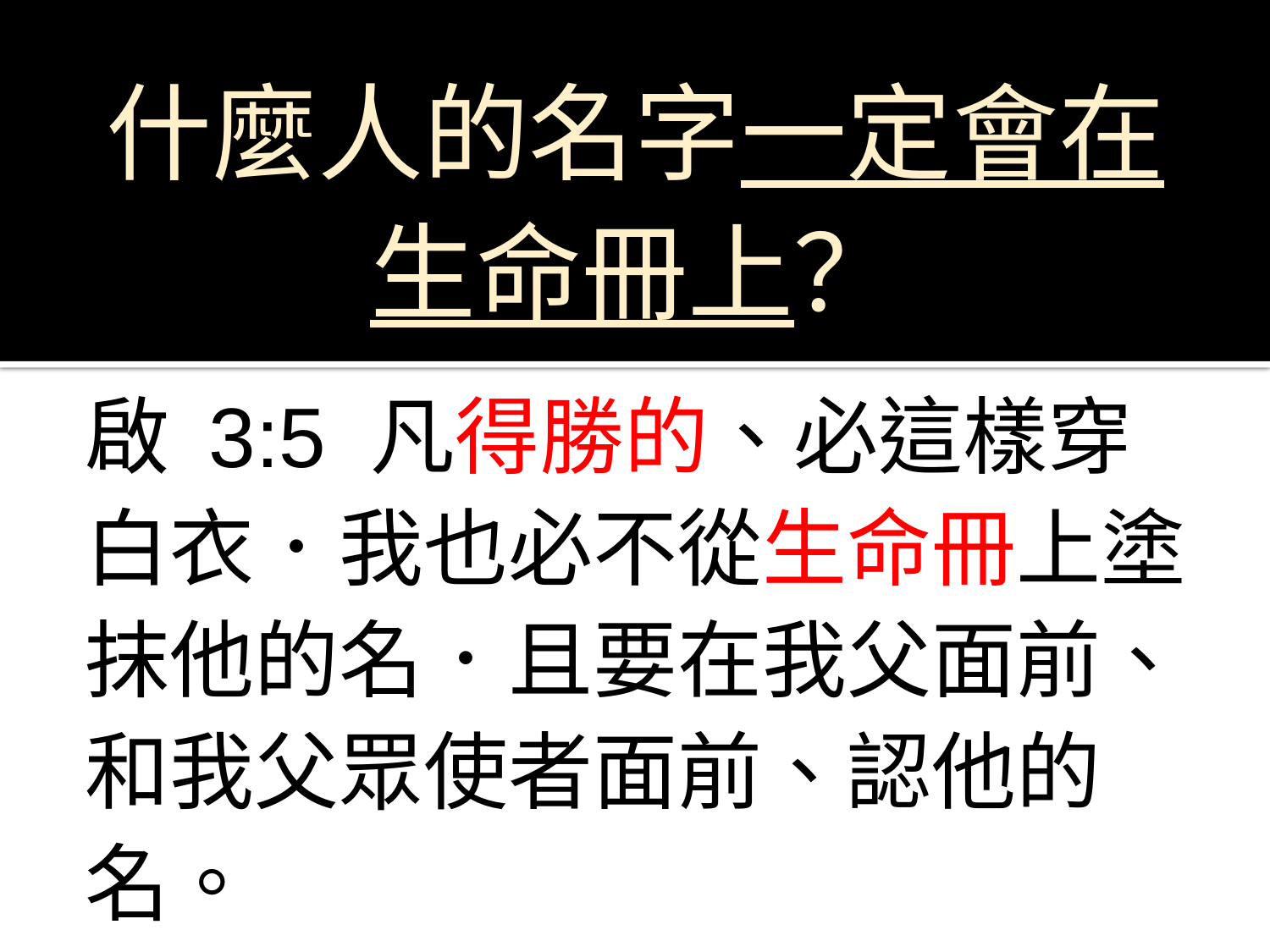

# 什麼人的名字一定會在生命冊上？
啟 3:5 凡得勝的、必這樣穿白衣．我也必不從生命冊上塗抹他的名．且要在我父面前、和我父眾使者面前、認他的名。